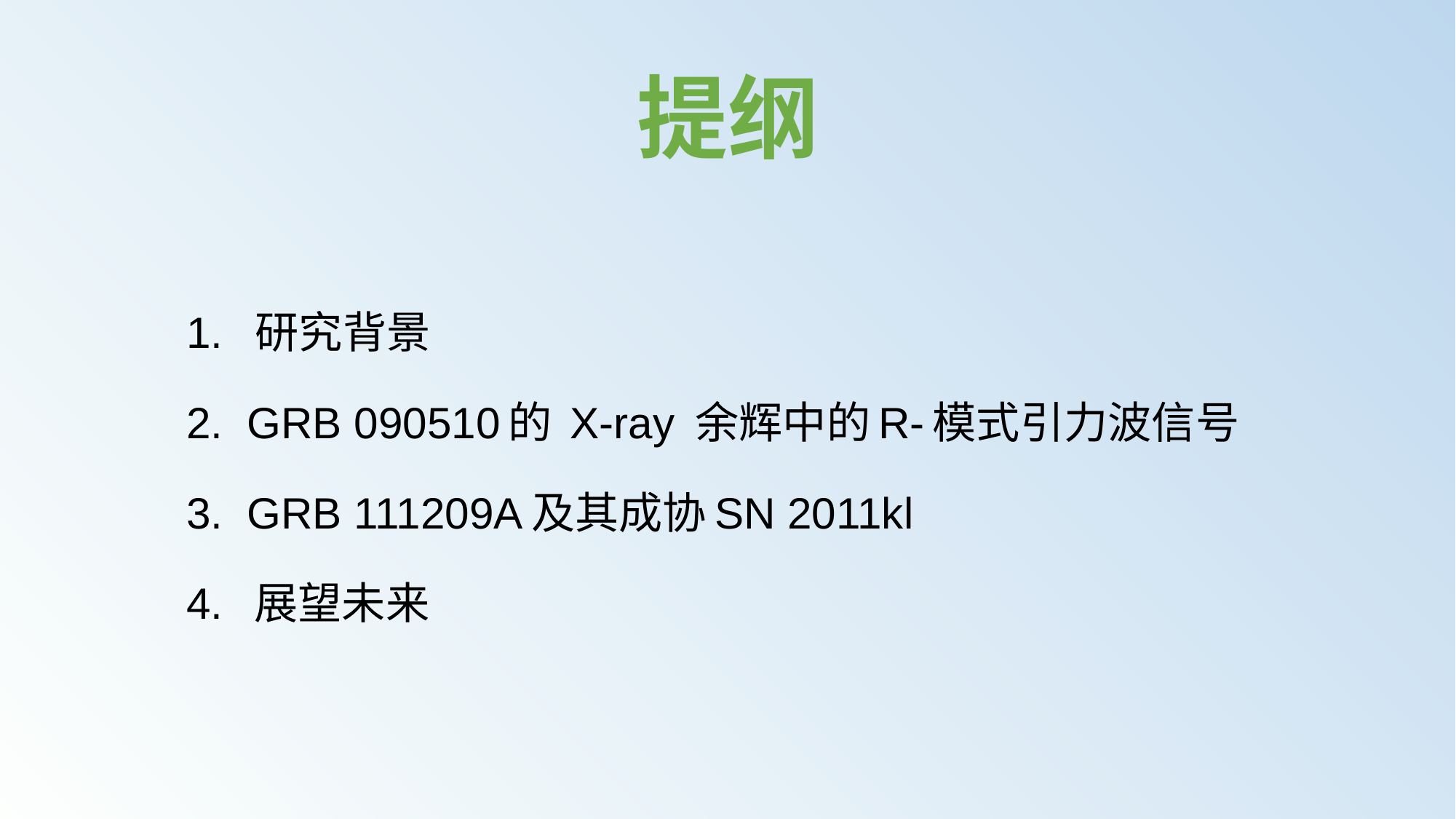

# 提纲
1.  研究背景
2.  GRB 090510的 X-ray 余辉中的R-模式引力波信号
3.  GRB 111209A及其成协SN 2011kl
4.  展望未来